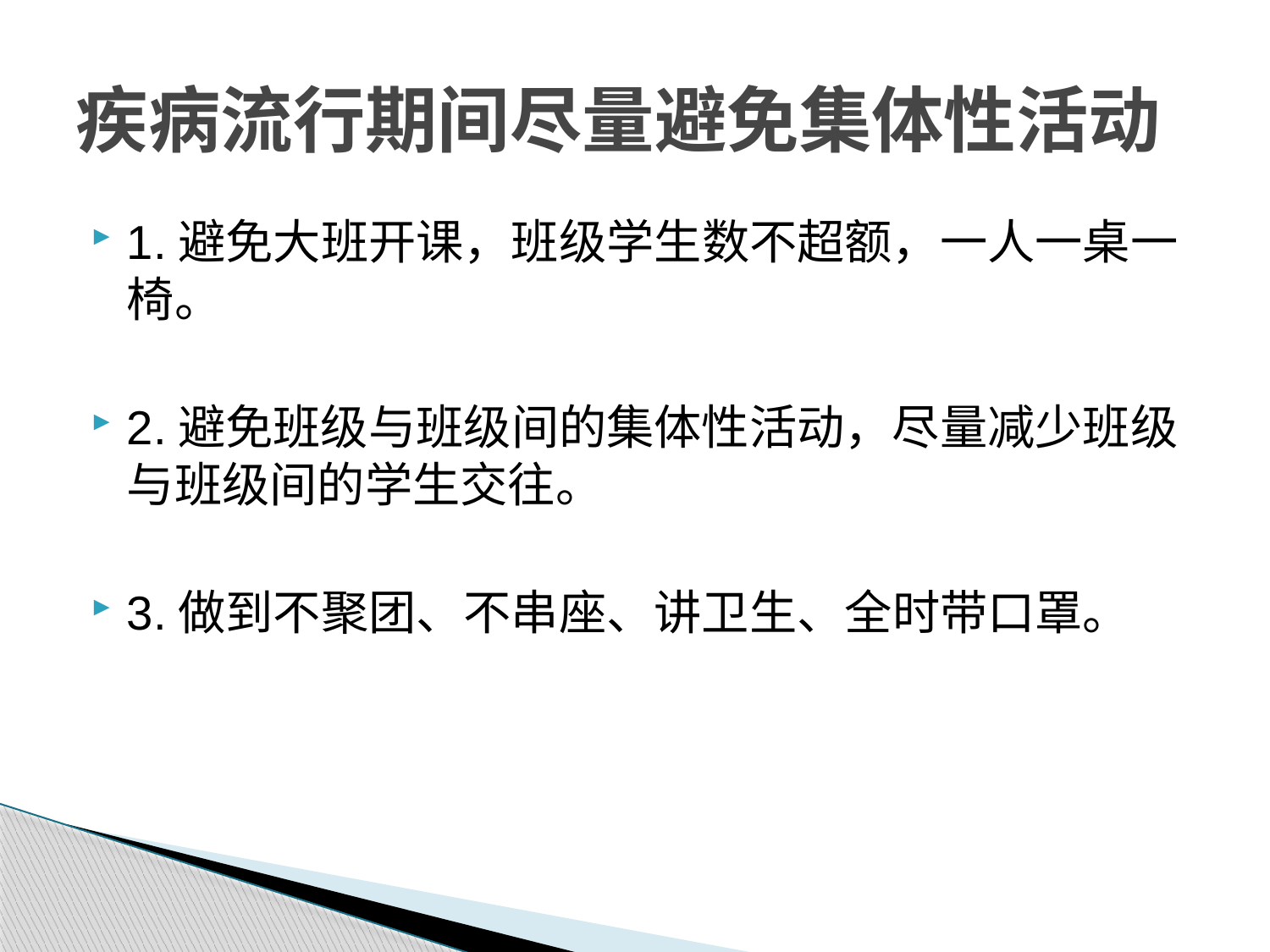

# 疾病流行期间尽量避免集体性活动
1.避免大班开课，班级学生数不超额，一人一桌一椅。

2.避免班级与班级间的集体性活动，尽量减少班级与班级间的学生交往。

3.做到不聚团、不串座、讲卫生、全时带口罩。